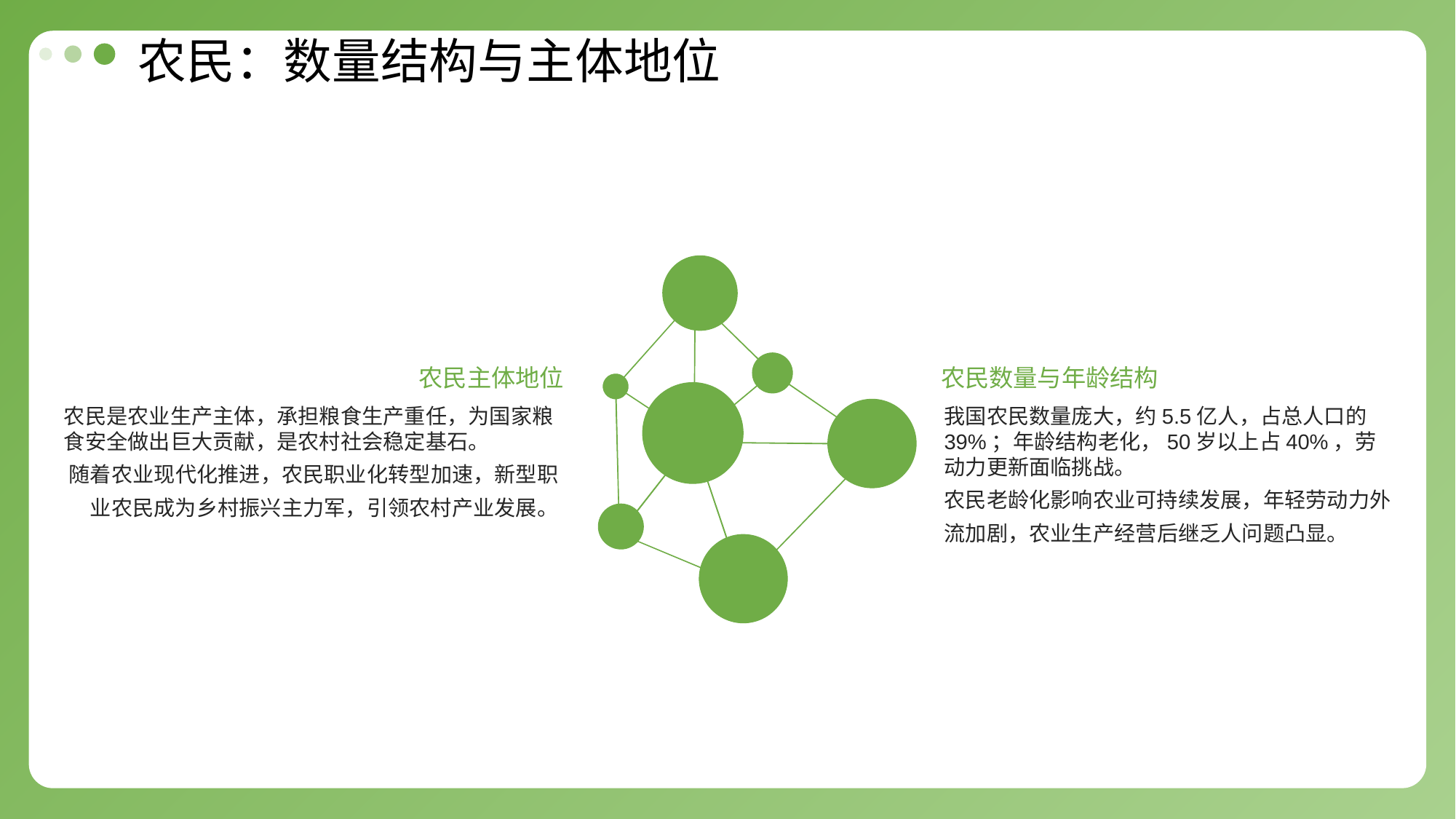

农民：数量结构与主体地位

农民主体地位
农民数量与年龄结构

农民是农业生产主体，承担粮食生产重任，为国家粮食安全做出巨大贡献，是农村社会稳定基石。
随着农业现代化推进，农民职业化转型加速，新型职业农民成为乡村振兴主力军，引领农村产业发展。
我国农民数量庞大，约5.5亿人，占总人口的39%；年龄结构老化，50岁以上占40%，劳动力更新面临挑战。
农民老龄化影响农业可持续发展，年轻劳动力外流加剧，农业生产经营后继乏人问题凸显。